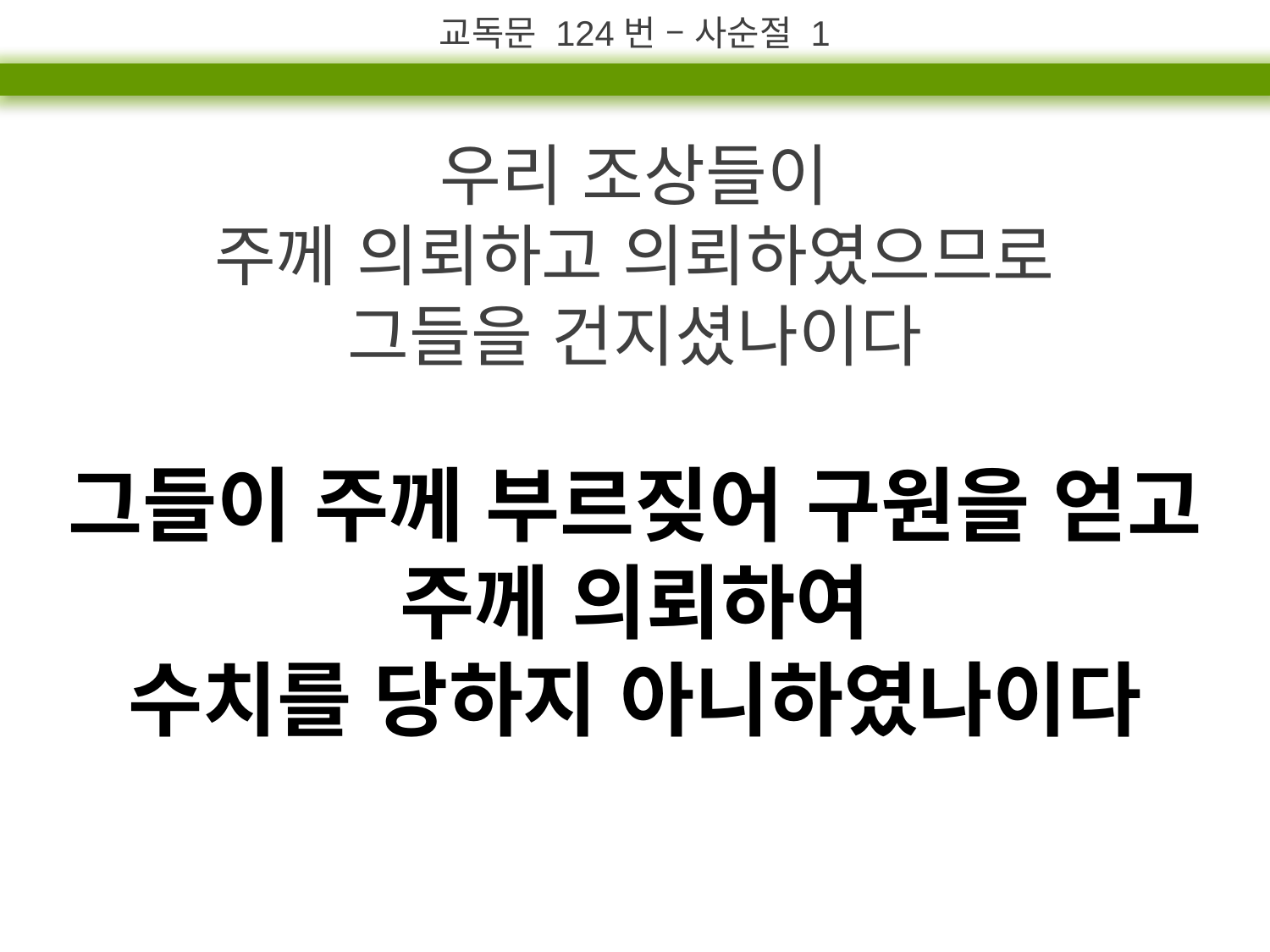

교독문 124번 – 사순절 1

우리 조상들이
주께 의뢰하고 의뢰하였으므로
그들을 건지셨나이다
그들이 주께 부르짖어 구원을 얻고
주께 의뢰하여
수치를 당하지 아니하였나이다